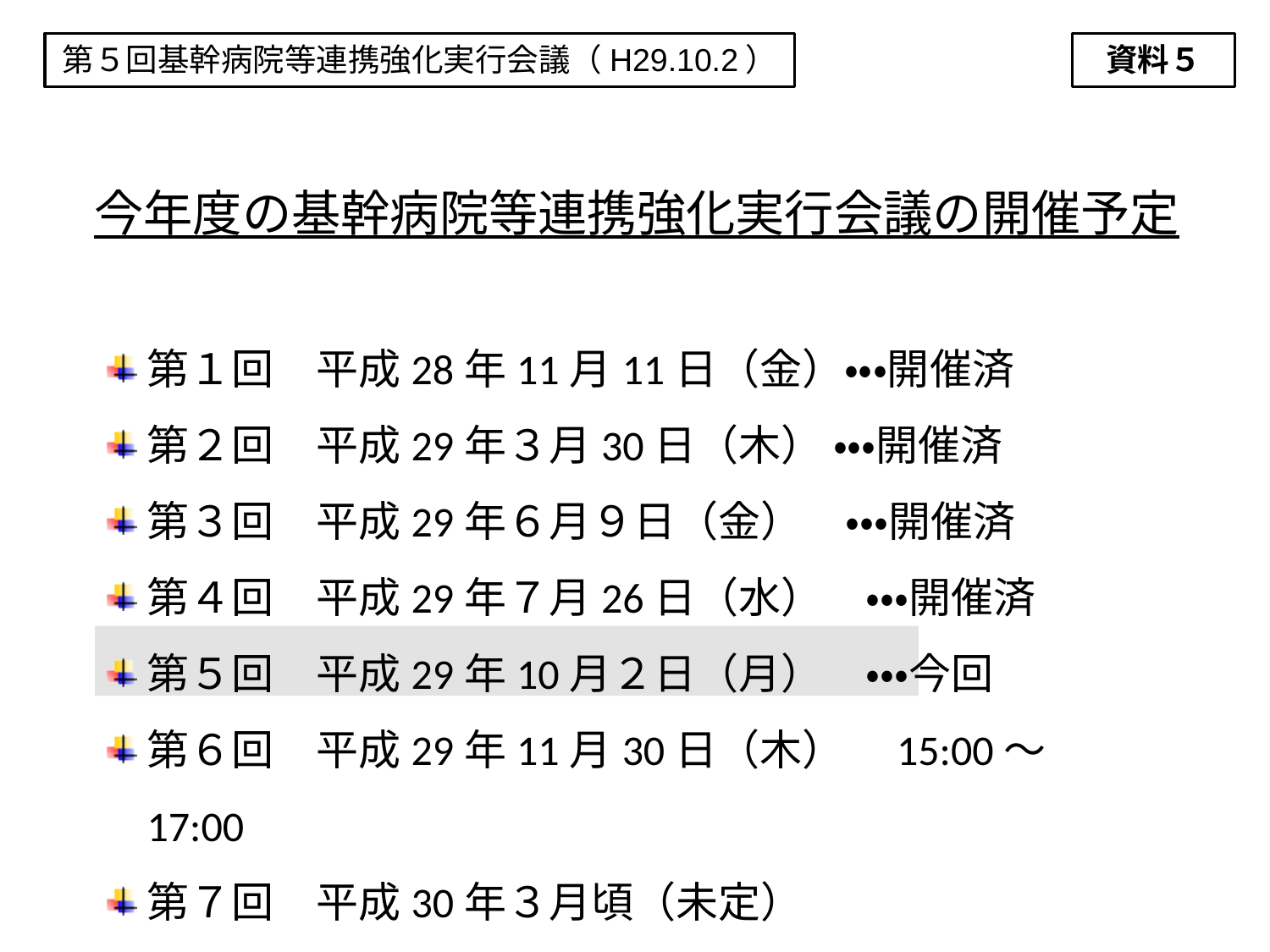

第５回基幹病院等連携強化実行会議（H29.10.2）
資料５
今年度の基幹病院等連携強化実行会議の開催予定
第１回　平成28年11月11日（金）・・・開催済
第２回　平成29年３月30日（木） ・・・開催済
第３回　平成29年６月９日（金）　・・・開催済
第４回　平成29年７月26日（水）　・・・開催済
第５回　平成29年10月２日（月）　・・・今回
第６回　平成29年11月30日（木）　15:00～17:00
第７回　平成30年３月頃（未定）